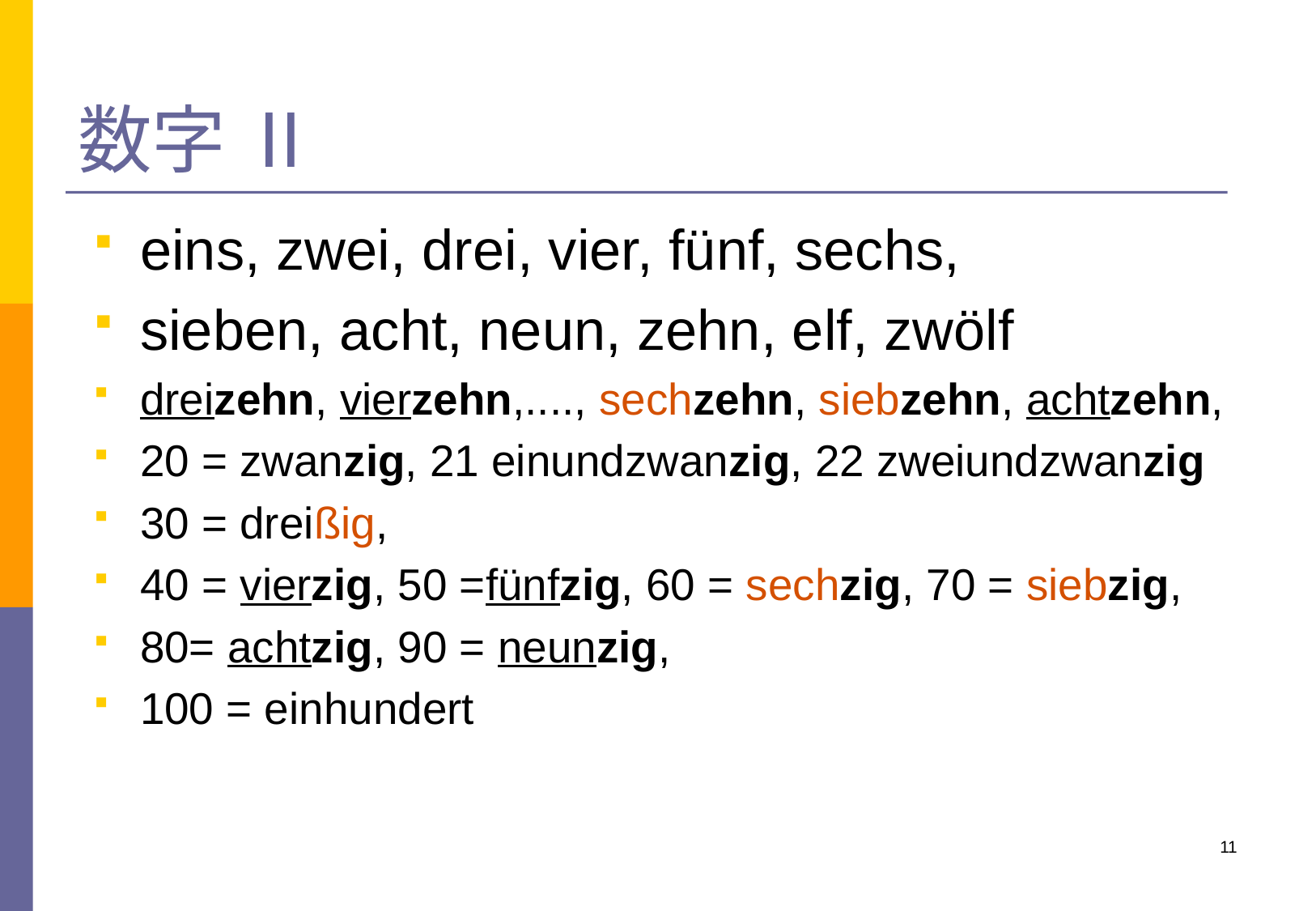

# 数字 Ⅱ
eins, zwei, drei, vier, fünf, sechs,
sieben, acht, neun, zehn, elf, zwölf
dreizehn, vierzehn,...., sechzehn, siebzehn, achtzehn,
20 = zwanzig, 21 einundzwanzig, 22 zweiundzwanzig
30 = dreißig,
40 = vierzig, 50 =fünfzig, 60 = sechzig, 70 = siebzig,
80= achtzig, 90 = neunzig,
100 = einhundert
11